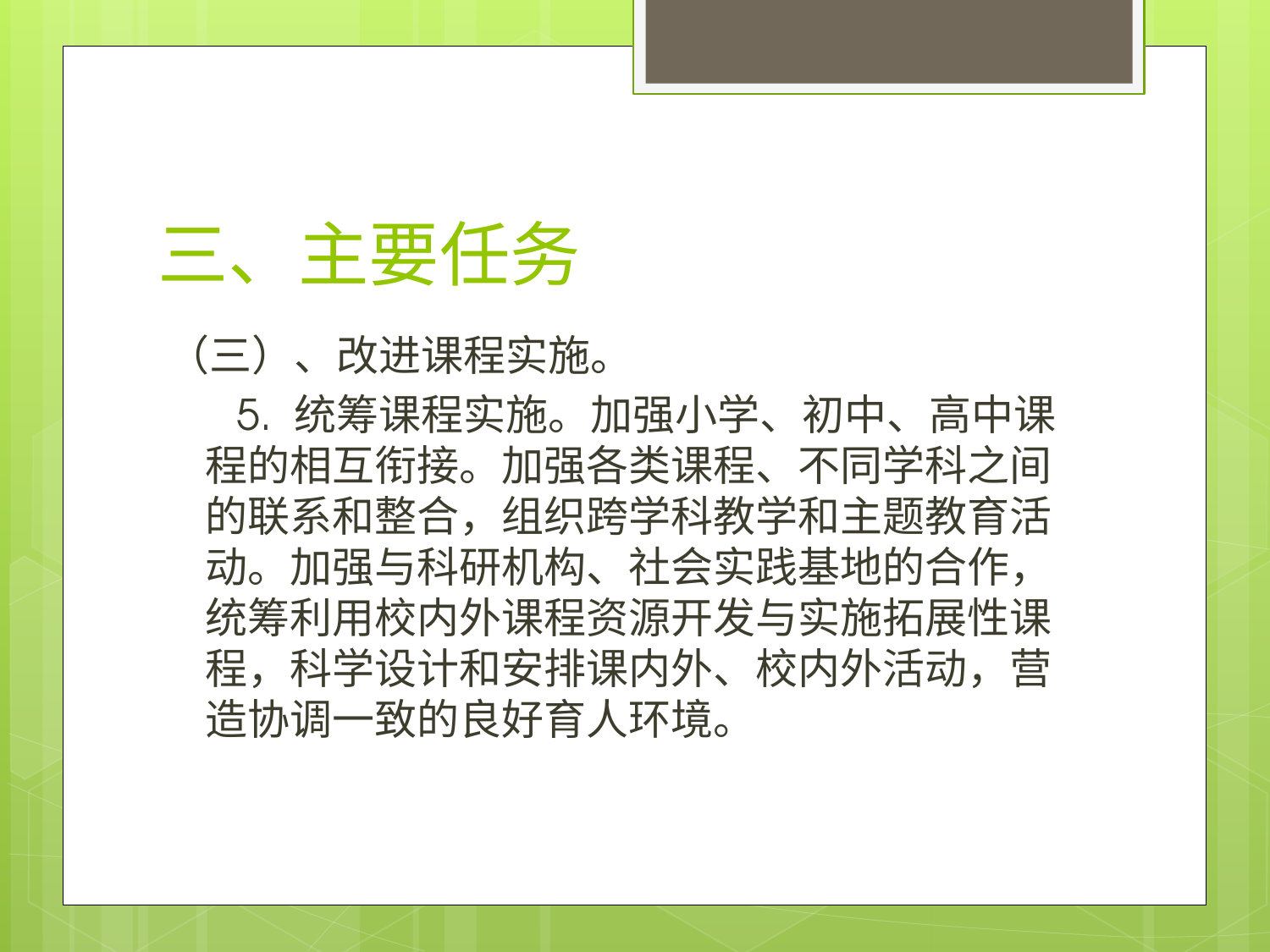

# 三、主要任务
（三）、改进课程实施。
      5. 统筹课程实施。加强小学、初中、高中课程的相互衔接。加强各类课程、不同学科之间的联系和整合，组织跨学科教学和主题教育活动。加强与科研机构、社会实践基地的合作，统筹利用校内外课程资源开发与实施拓展性课程，科学设计和安排课内外、校内外活动，营造协调一致的良好育人环境。